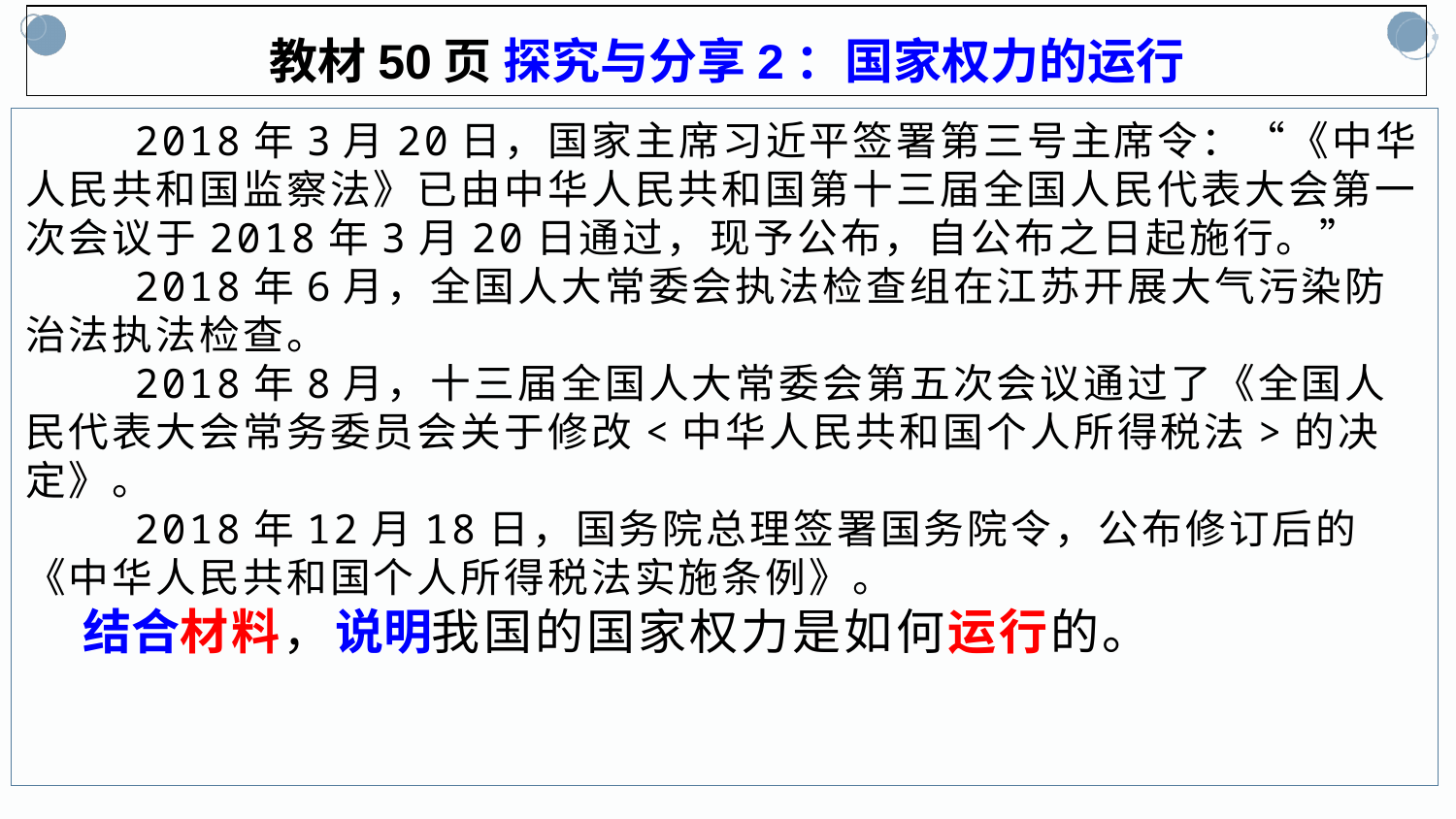

教材50页 探究与分享2：国家权力的运行
    2018年3月20日，国家主席习近平签署第三号主席令：“《中华人民共和国监察法》已由中华人民共和国第十三届全国人民代表大会第一次会议于2018年3月20日通过，现予公布，自公布之日起施行。”
    2018年6月，全国人大常委会执法检查组在江苏开展大气污染防治法执法检查。
    2018年8月，十三届全国人大常委会第五次会议通过了《全国人民代表大会常务委员会关于修改<中华人民共和国个人所得税法>的决定》。
    2018年12月18日，国务院总理签署国务院令，公布修订后的《中华人民共和国个人所得税法实施条例》。
    结合材料，说明我国的国家权力是如何运行的。